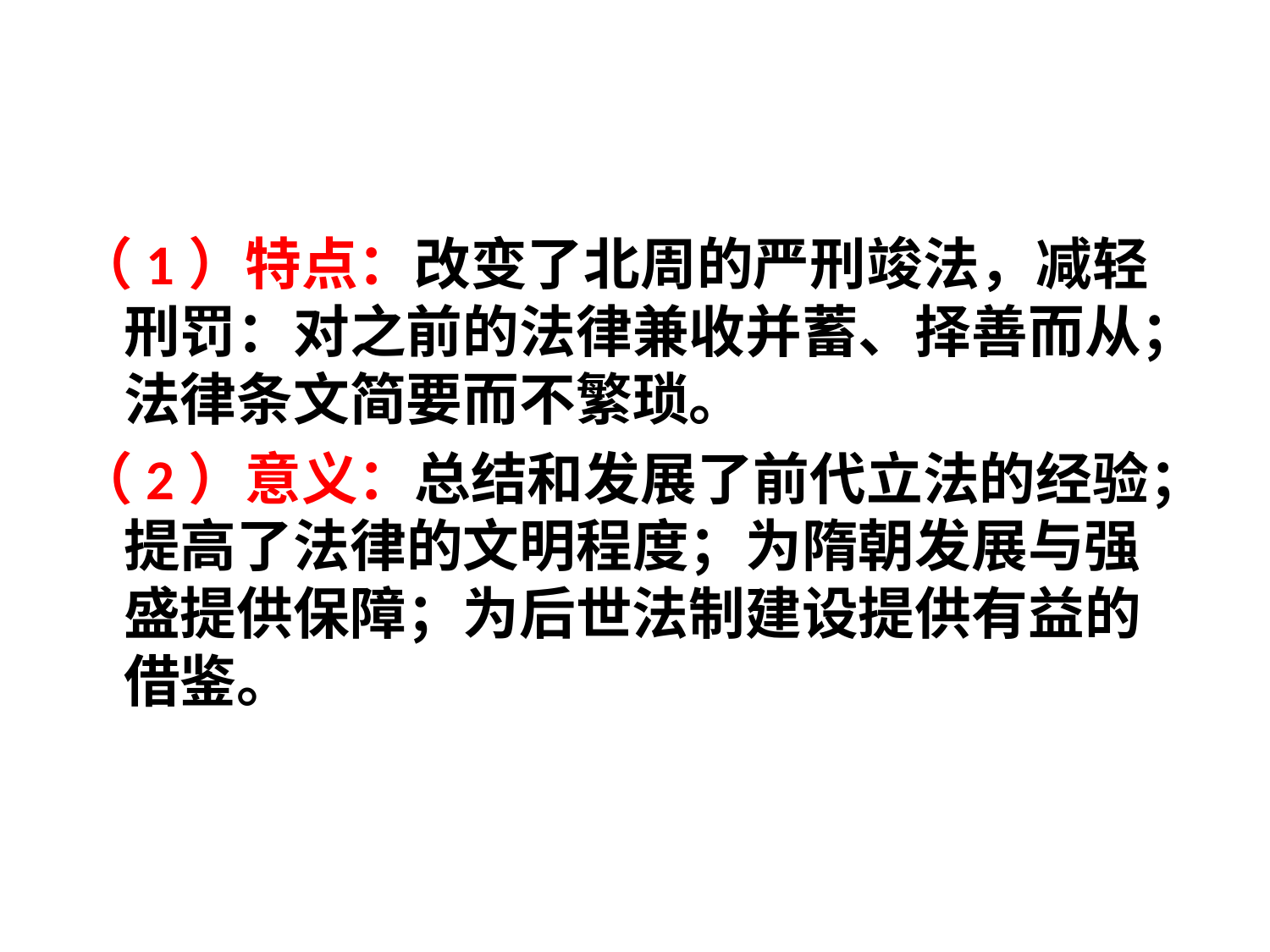

#
（1）特点：改变了北周的严刑竣法，减轻刑罚：对之前的法律兼收并蓄、择善而从；法律条文简要而不繁琐。
（2）意义：总结和发展了前代立法的经验；提高了法律的文明程度；为隋朝发展与强盛提供保障；为后世法制建设提供有益的借鉴。